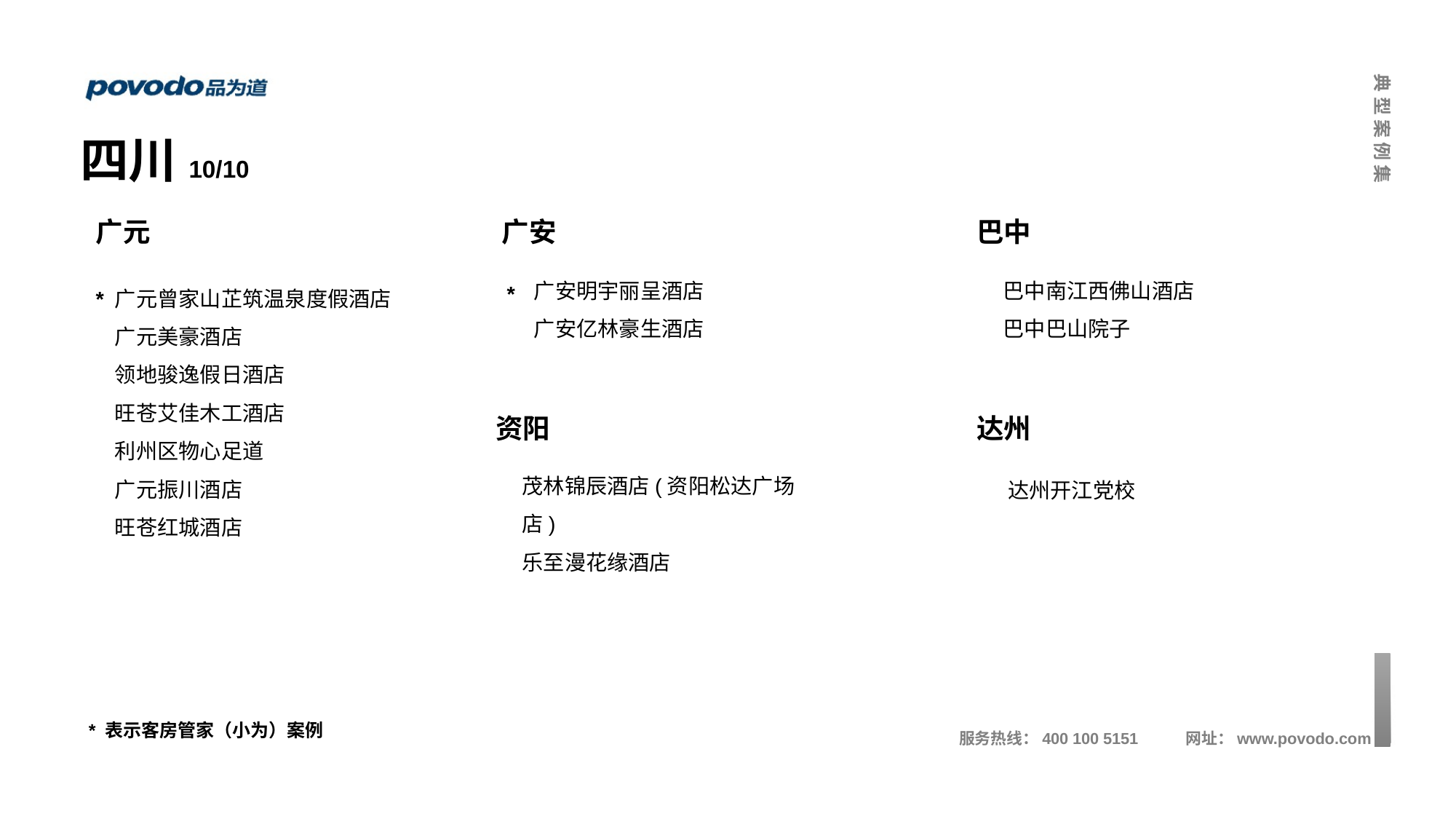

四川10/10
广元
广元曾家山芷筑温泉度假酒店
广元美豪酒店
领地骏逸假日酒店
旺苍艾佳木工酒店
利州区物心足道
广元振川酒店
旺苍红城酒店
*
广安
广安明宇丽呈酒店
广安亿林豪生酒店
*
巴中
巴中南江西佛山酒店
巴中巴山院子
资阳
茂林锦辰酒店(资阳松达广场店)
乐至漫花缘酒店
达州
达州开江党校